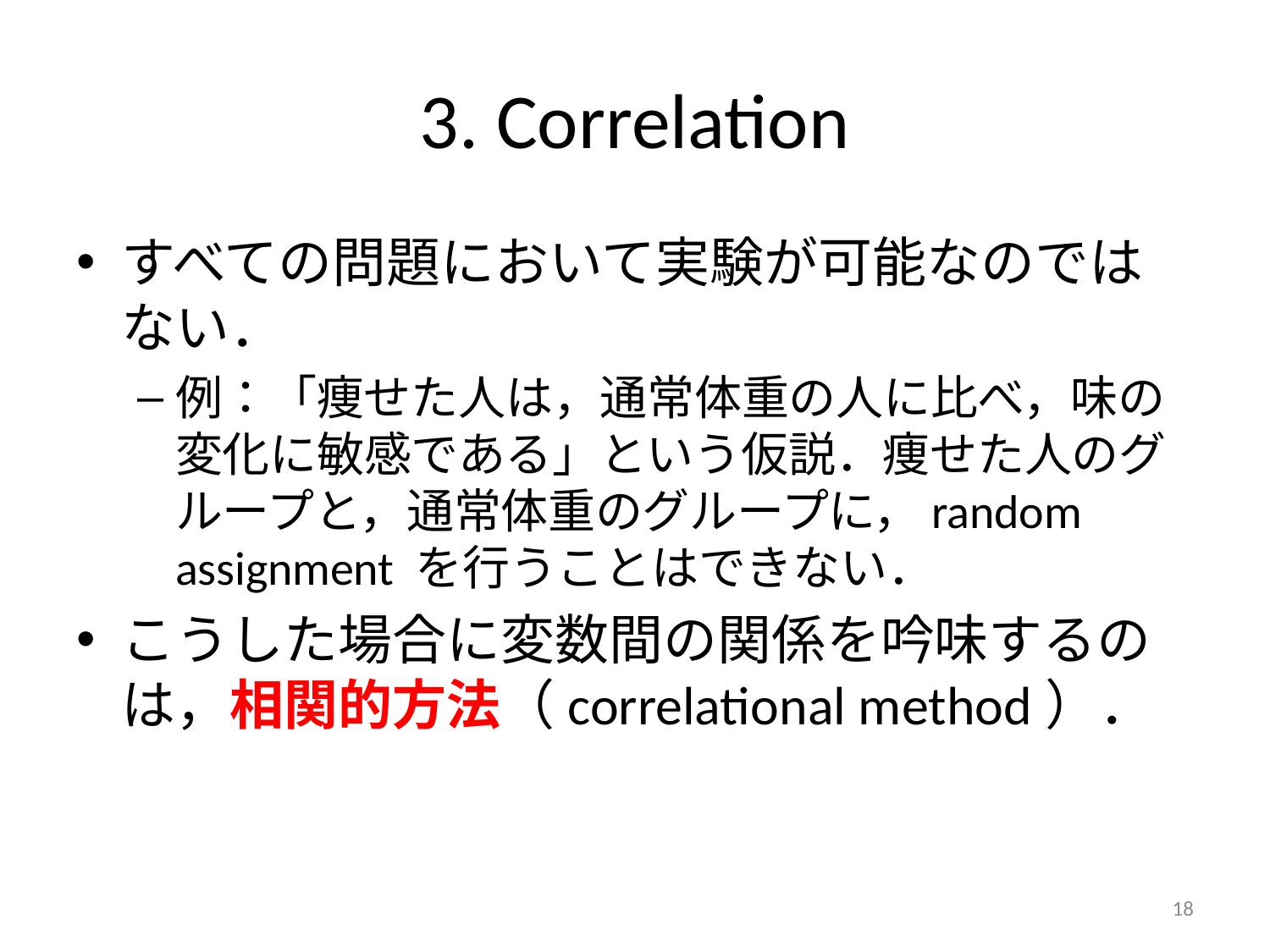

# 3. Correlation
すべての問題において実験が可能なのではない．
例：「痩せた人は，通常体重の人に比べ，味の変化に敏感である」という仮説．痩せた人のグループと，通常体重のグループに，random assignment を行うことはできない．
こうした場合に変数間の関係を吟味するのは，相関的方法（correlational method）．
18